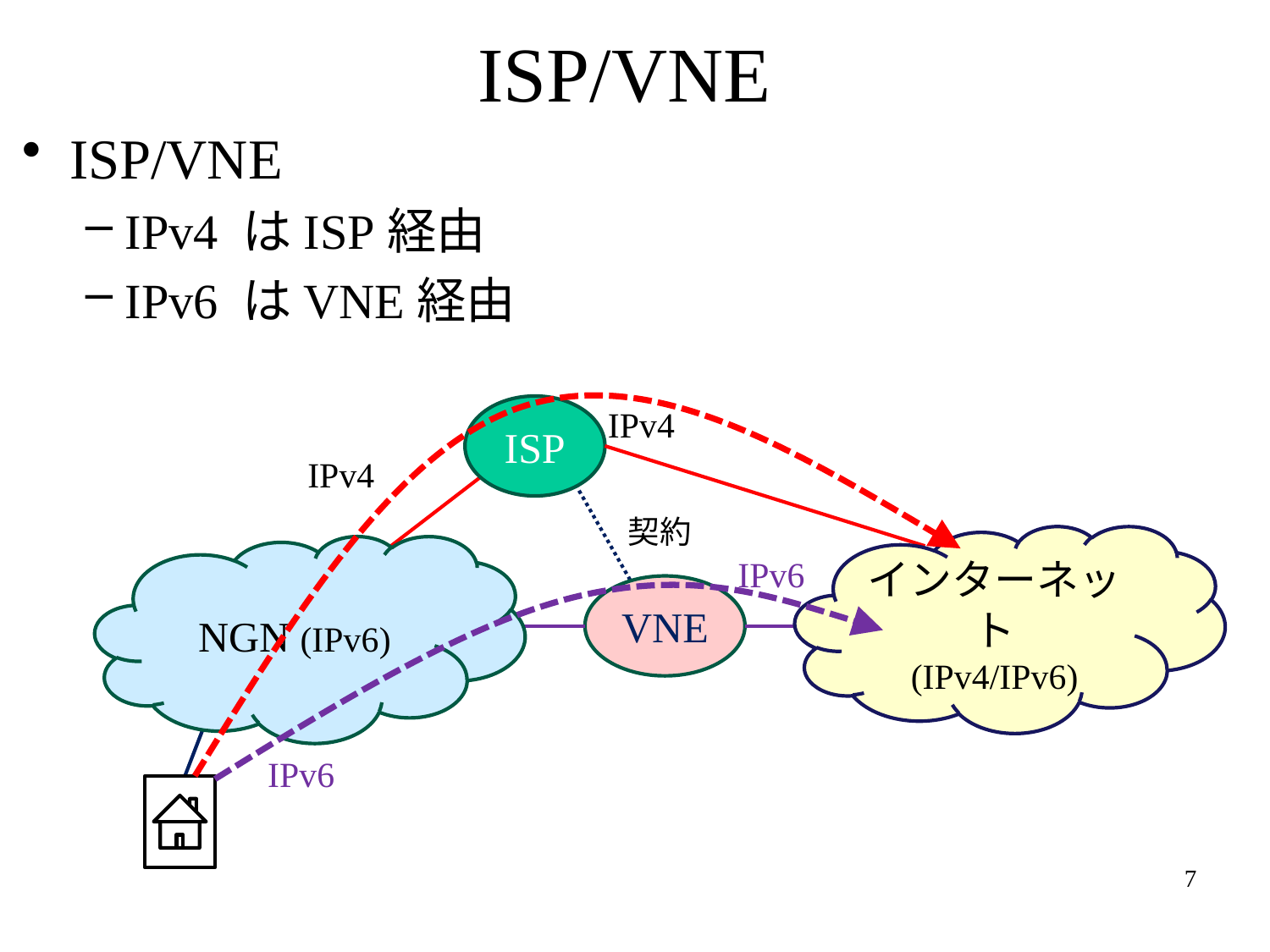

# ISP/VNE
ISP/VNE
IPv4 はISP経由
IPv6 はVNE経由

ISP
IPv4
IPv4
契約
インターネット
(IPv4/IPv6)
NGN (IPv6)
IPv6
VNE

IPv6

7